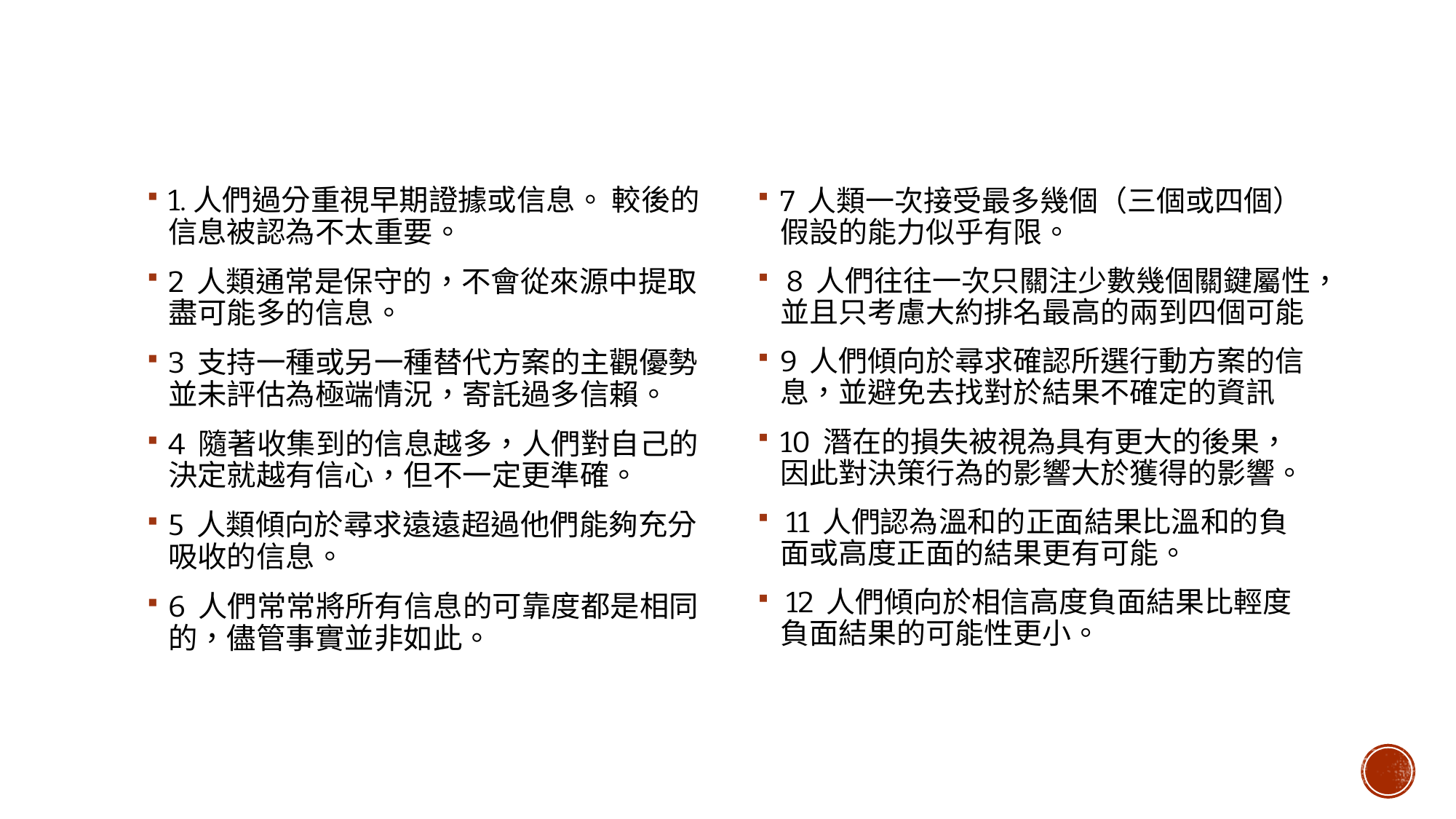

1.人們過分重視早期證據或信息。 較後的信息被認為不太重要。
2 人類通常是保守的，不會從來源中提取盡可能多的信息。
3 支持一種或另一種替代方案的主觀優勢並未評估為極端情況，寄託過多信賴。
4 隨著收集到的信息越多，人們對自己的決定就越有信心，但不一定更準確。
5 人類傾向於尋求遠遠超過他們能夠充分吸收的信息。
6 人們常常將所有信息的可靠度都是相同的，儘管事實並非如此。
7 人類一次接受最多幾個（三個或四個）假設的能力似乎有限。
 8 人們往往一次只關注少數幾個關鍵屬性，並且只考慮大約排名最高的兩到四個可能
9 人們傾向於尋求確認所選行動方案的信息，並避免去找對於結果不確定的資訊
10 潛在的損失被視為具有更大的後果，因此對決策行為的影響大於獲得的影響。
 11 人們認為溫和的正面結果比溫和的負面或高度正面的結果更有可能。
 12 人們傾向於相信高度負面結果比輕度負面結果的可能性更小。